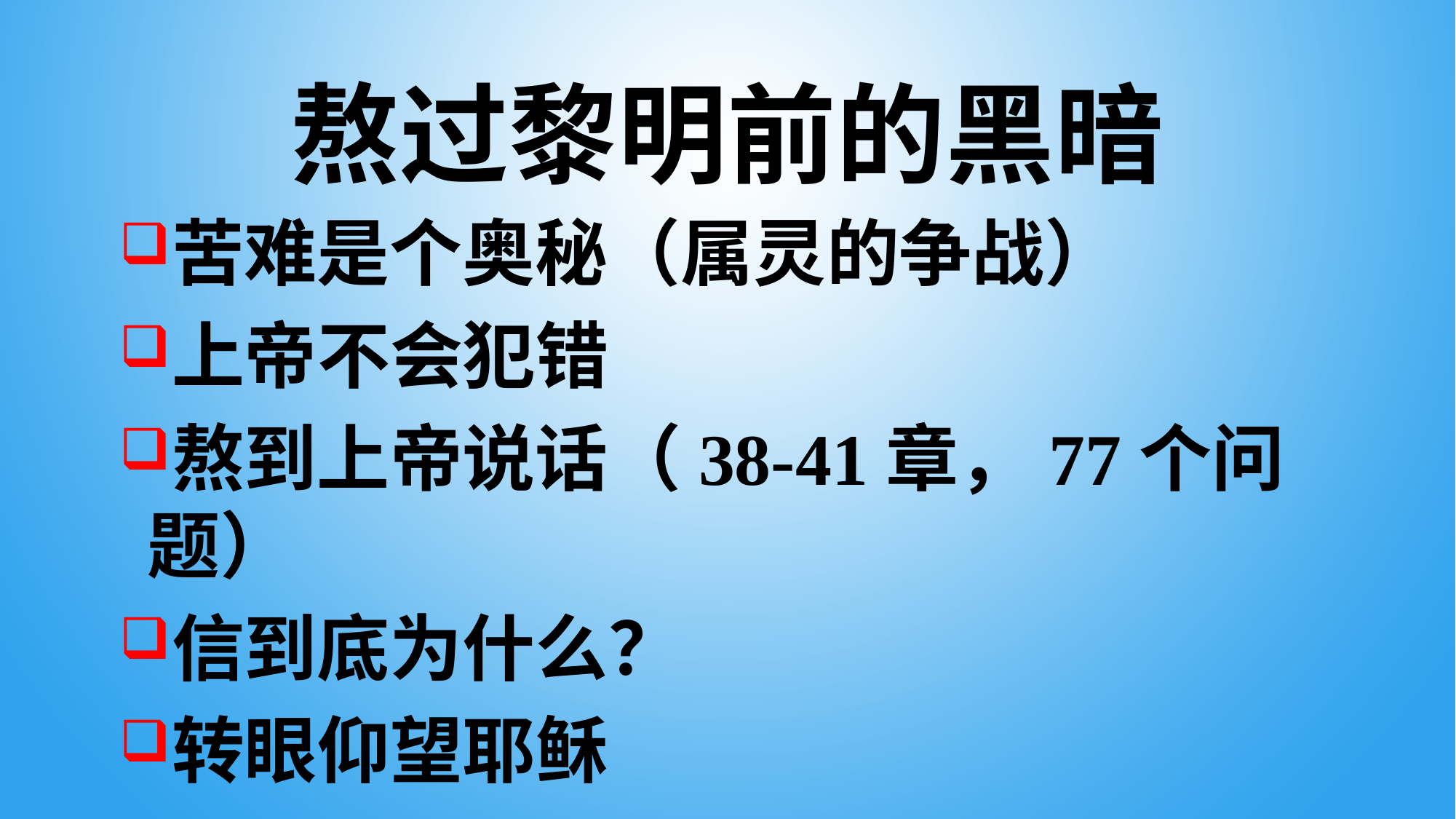

# 熬过黎明前的黑暗
苦难是个奥秘（属灵的争战）
上帝不会犯错
熬到上帝说话（38-41章，77个问题）
信到底为什么？
转眼仰望耶稣